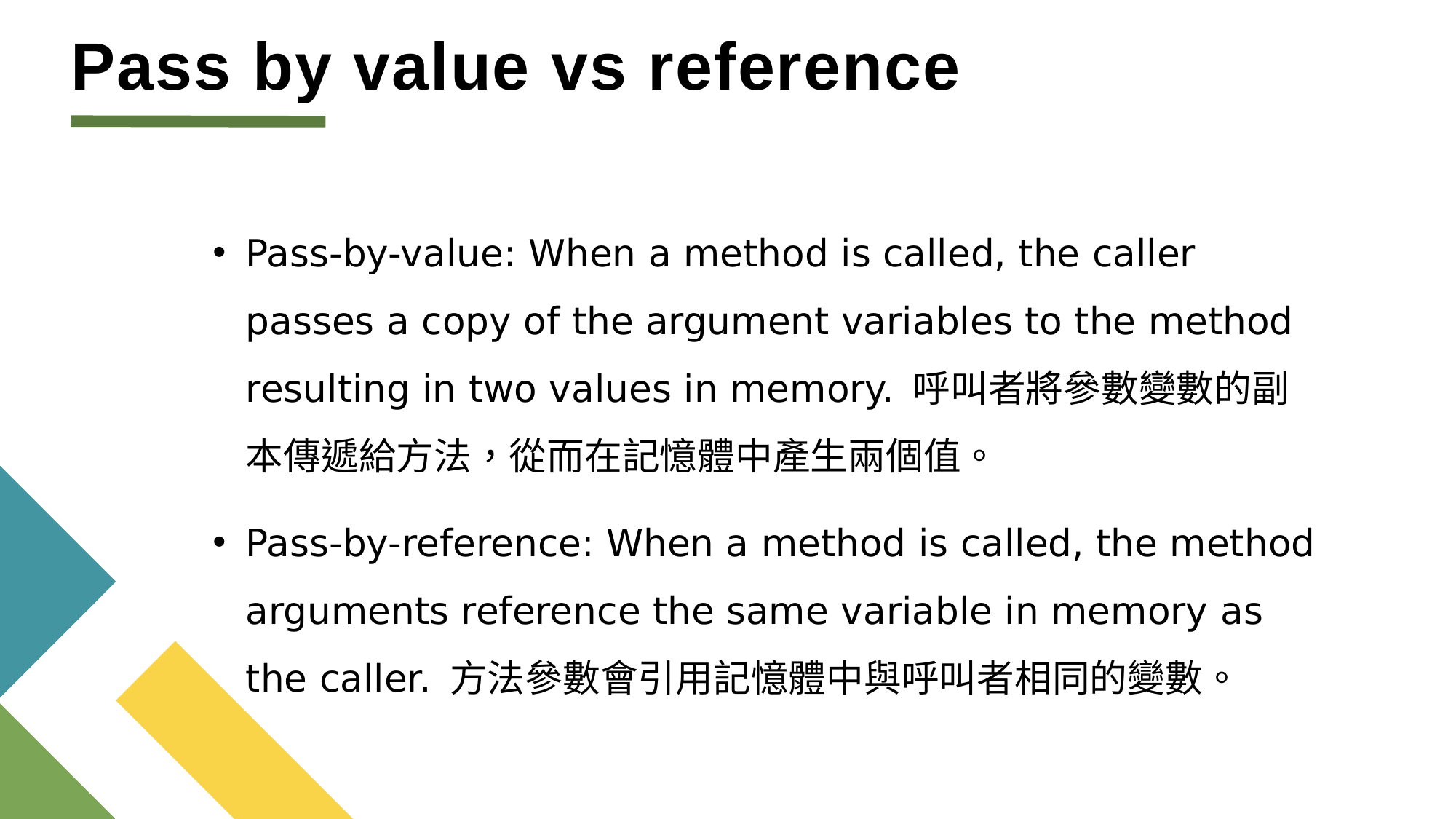

# Pass by value vs reference
Pass-by-value: When a method is called, the caller passes a copy of the argument variables to the method resulting in two values in memory. 呼叫者將參數變數的副本傳遞給方法，從而在記憶體中產生兩個值。
Pass-by-reference: When a method is called, the method arguments reference the same variable in memory as the caller. 方法參數會引用記憶體中與呼叫者相同的變數。